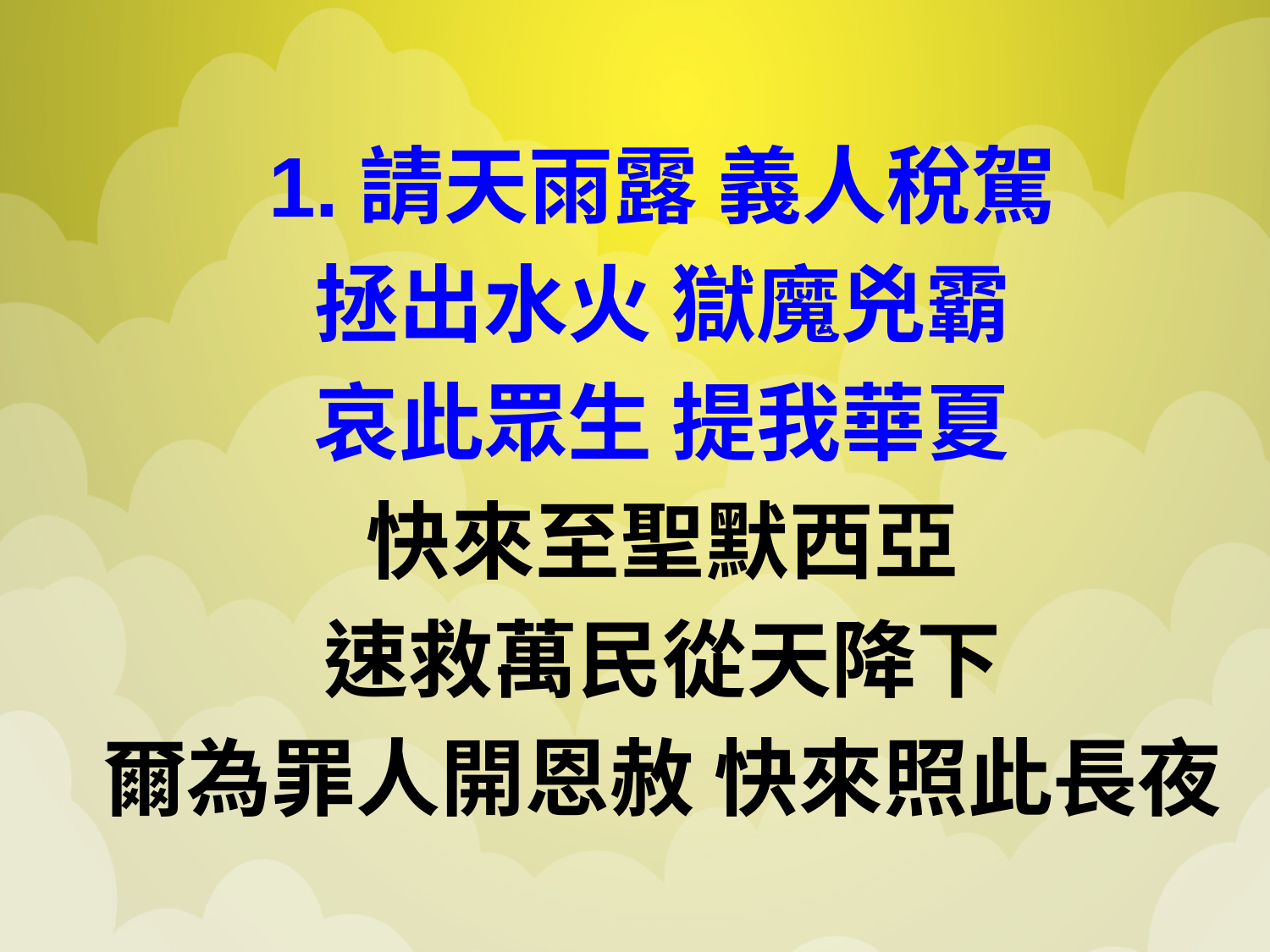

1.請天雨露 義人稅駕
拯出水火 獄魔兇霸
哀此眾生 提我華夏
快來至聖默西亞
速救萬民從天降下
爾為罪人開恩赦 快來照此長夜